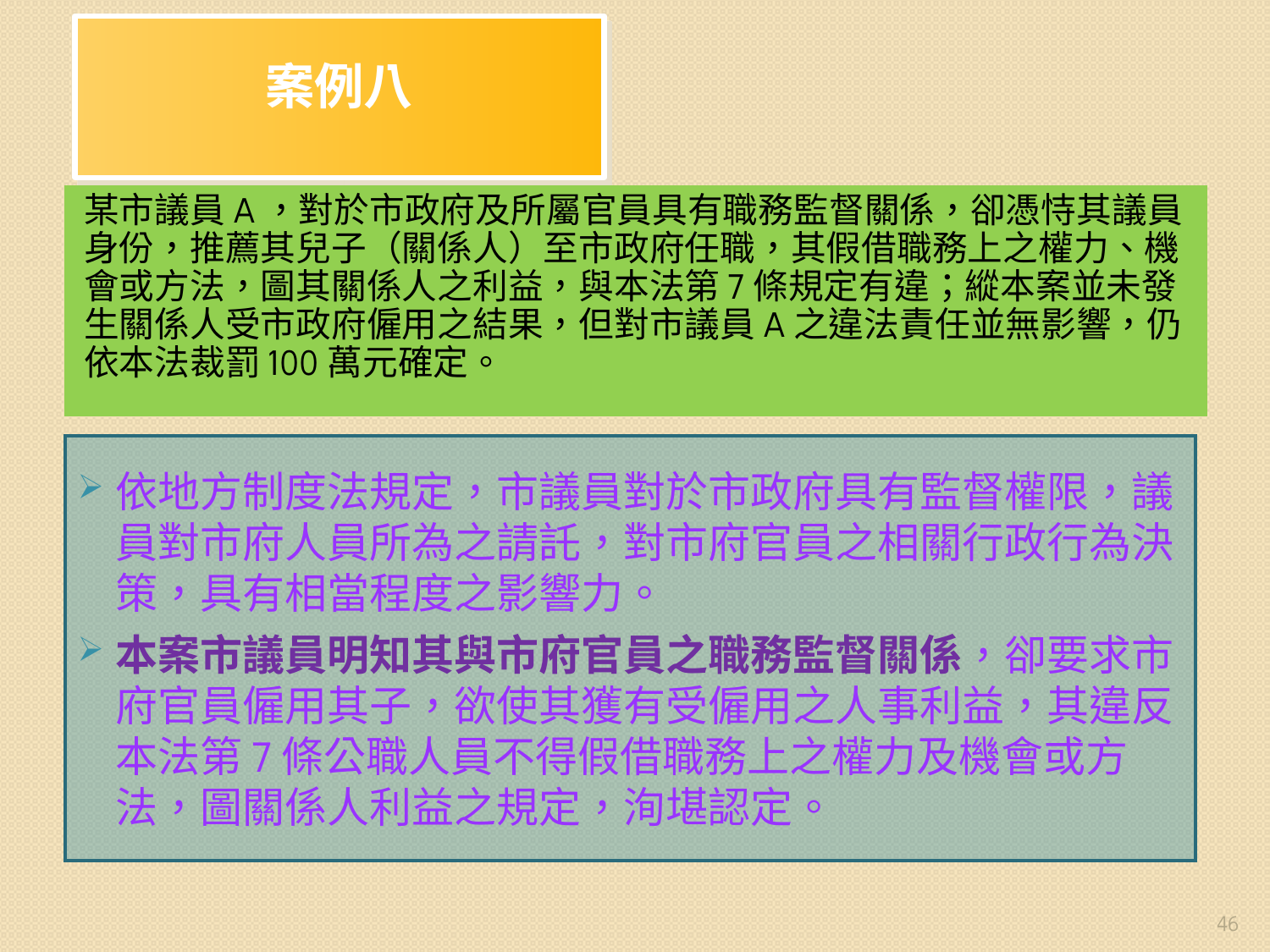

# 案例八
某市議員A，對於市政府及所屬官員具有職務監督關係，卻憑恃其議員身份，推薦其兒子（關係人）至市政府任職，其假借職務上之權力、機會或方法，圖其關係人之利益，與本法第7條規定有違；縱本案並未發生關係人受市政府僱用之結果，但對市議員A之違法責任並無影響，仍依本法裁罰100萬元確定。
依地方制度法規定，市議員對於市政府具有監督權限，議員對市府人員所為之請託，對市府官員之相關行政行為決策，具有相當程度之影響力。
本案市議員明知其與市府官員之職務監督關係，卻要求市府官員僱用其子，欲使其獲有受僱用之人事利益，其違反本法第7條公職人員不得假借職務上之權力及機會或方法，圖關係人利益之規定，洵堪認定。
46